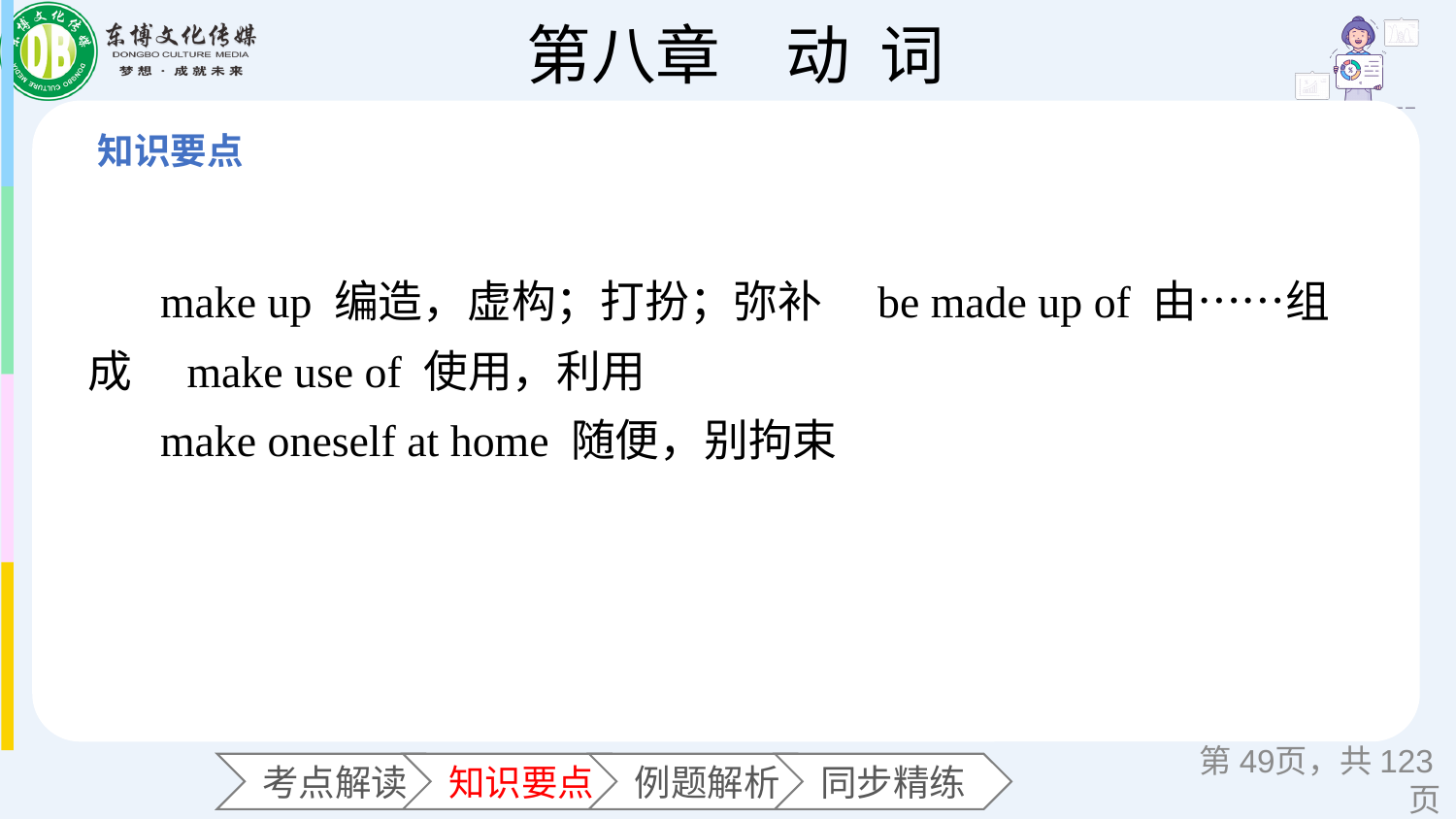

make up 编造，虚构；打扮；弥补　be made up of 由……组成　make use of 使用，利用
make oneself at home 随便，别拘束

第49页，共123页